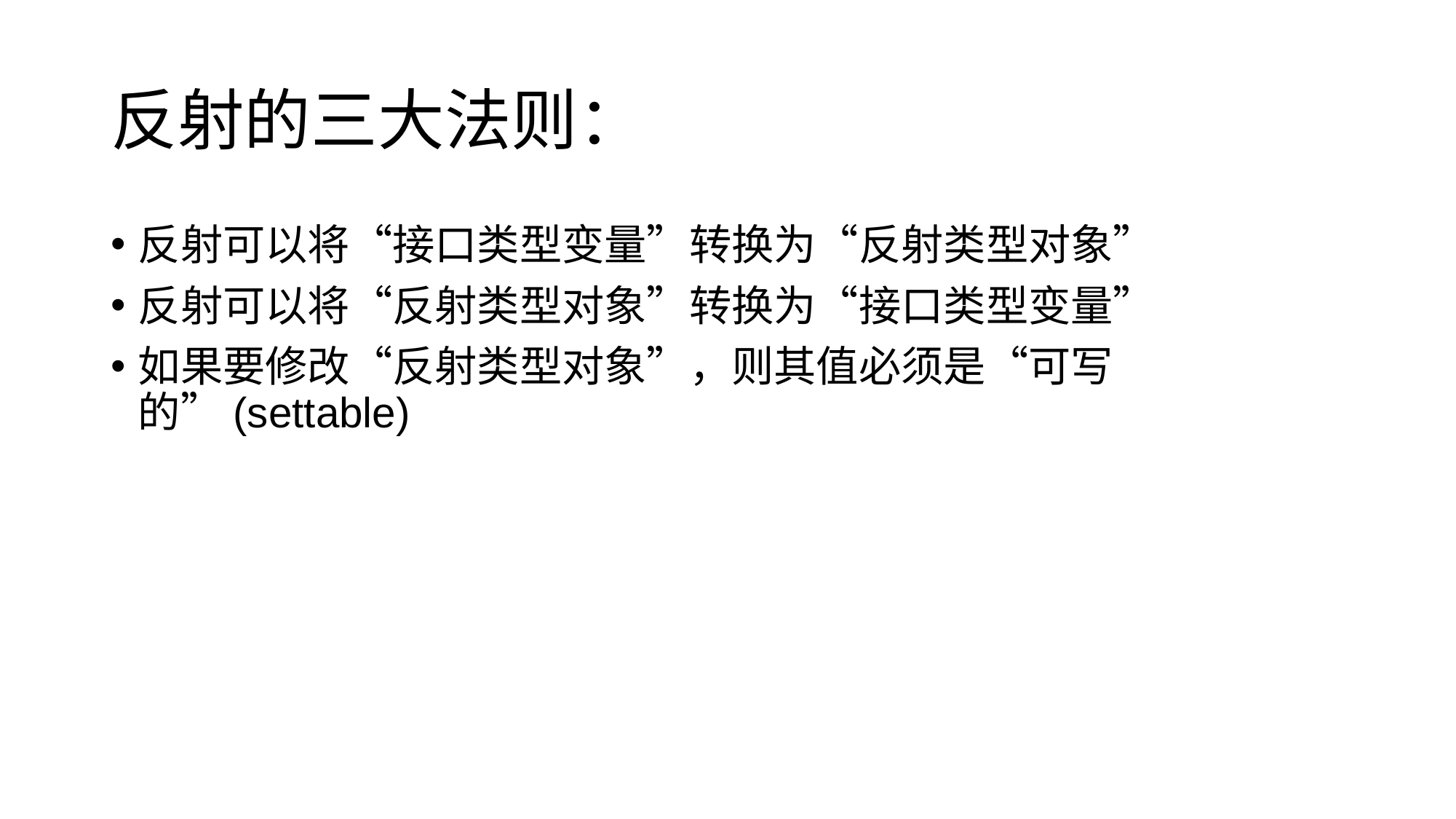

# 反射的三大法则：
反射可以将“接口类型变量”转换为“反射类型对象”
反射可以将“反射类型对象”转换为“接口类型变量”
如果要修改“反射类型对象”，则其值必须是“可写的”(settable)